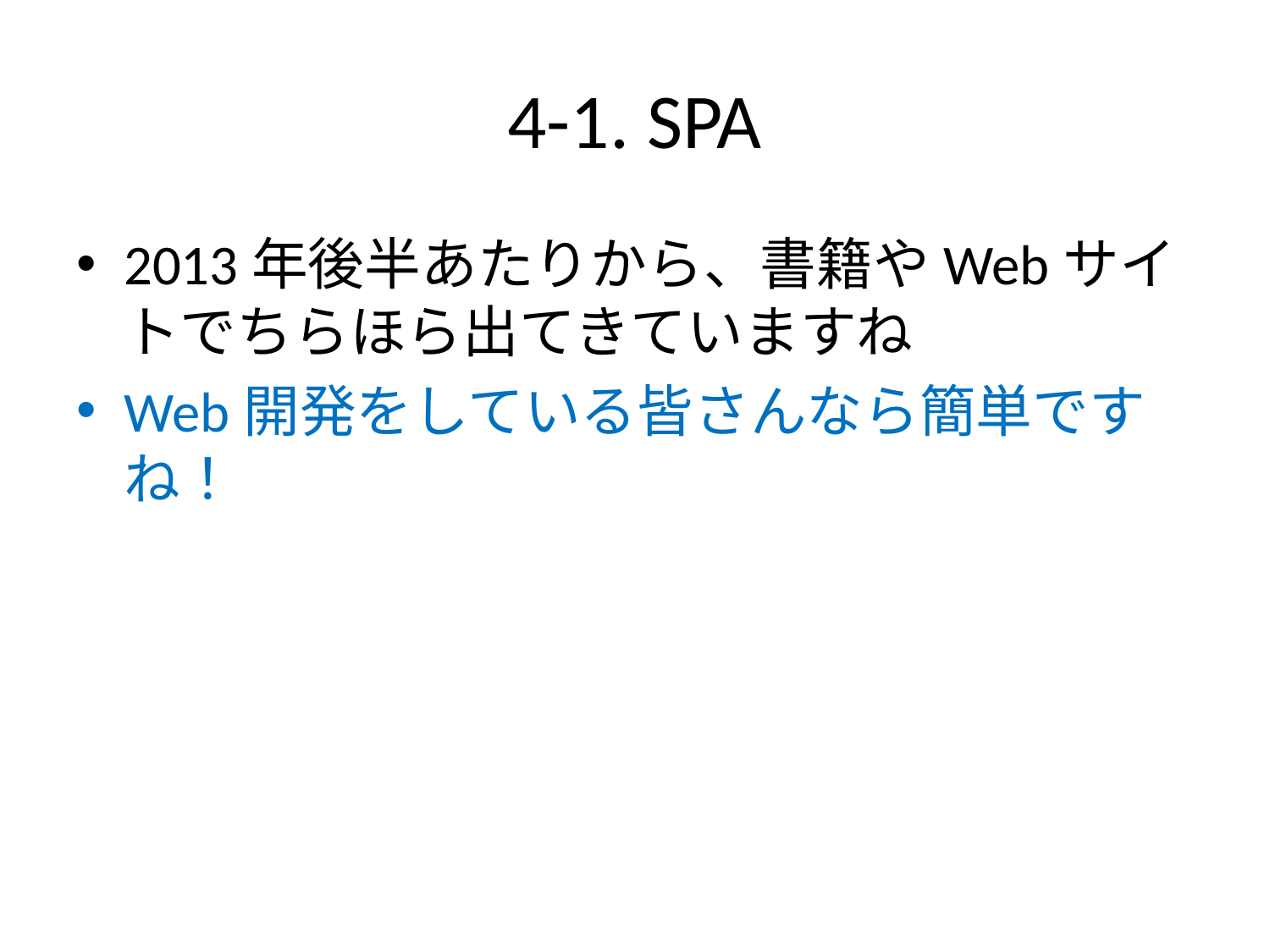

# 4-1. SPA
2013年後半あたりから、書籍やWebサイトでちらほら出てきていますね
Web開発をしている皆さんなら簡単ですね！